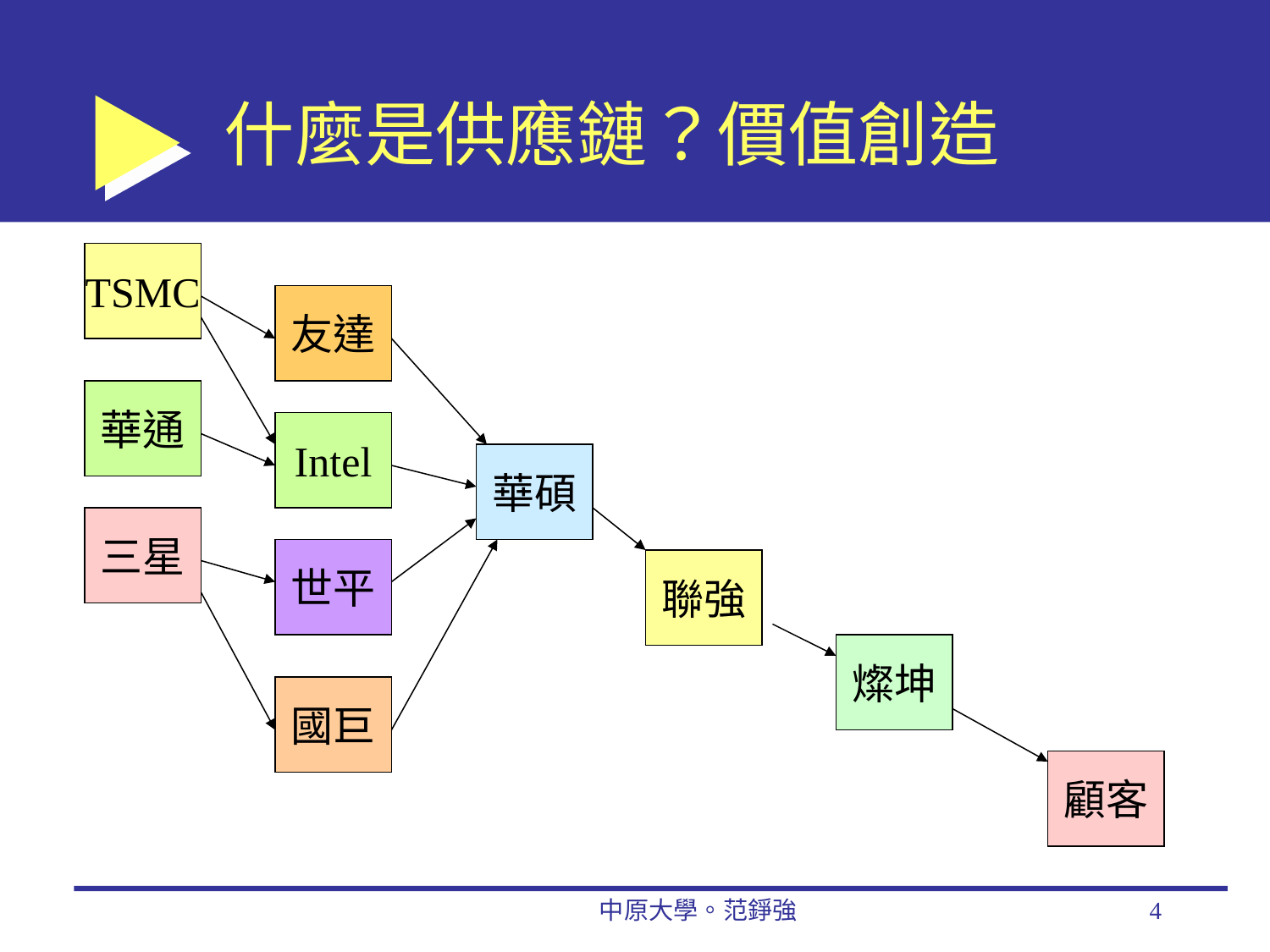

# 什麼是供應鏈？價值創造
TSMC
友達

華通
Intel

華碩

三星

世平

聯強

燦坤
國巨

顧客
中原大學。范錚強
4